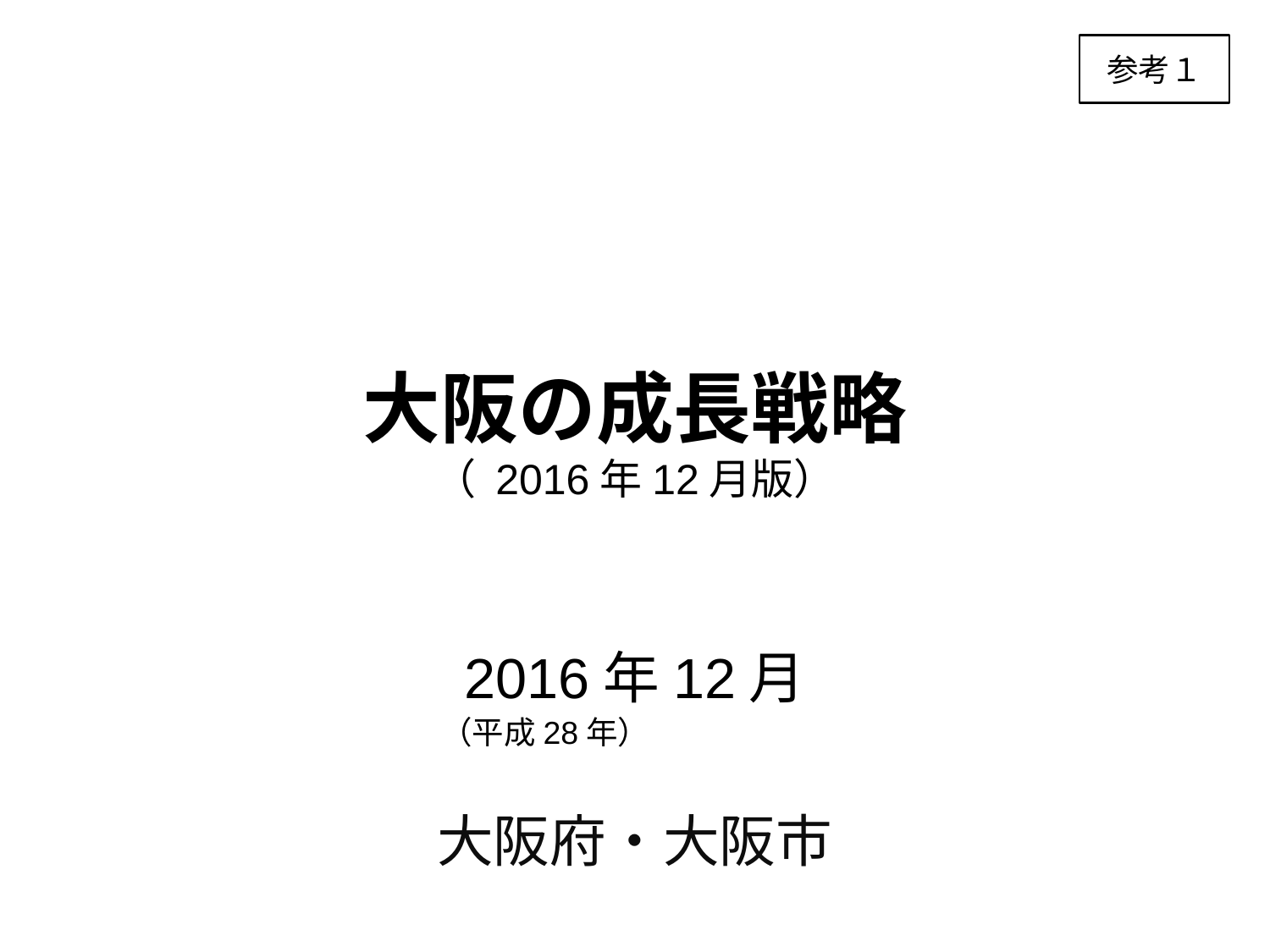

参考１
# 大阪の成長戦略 （ 2016年12月版）
2016年12月
（平成28年）
大阪府・大阪市